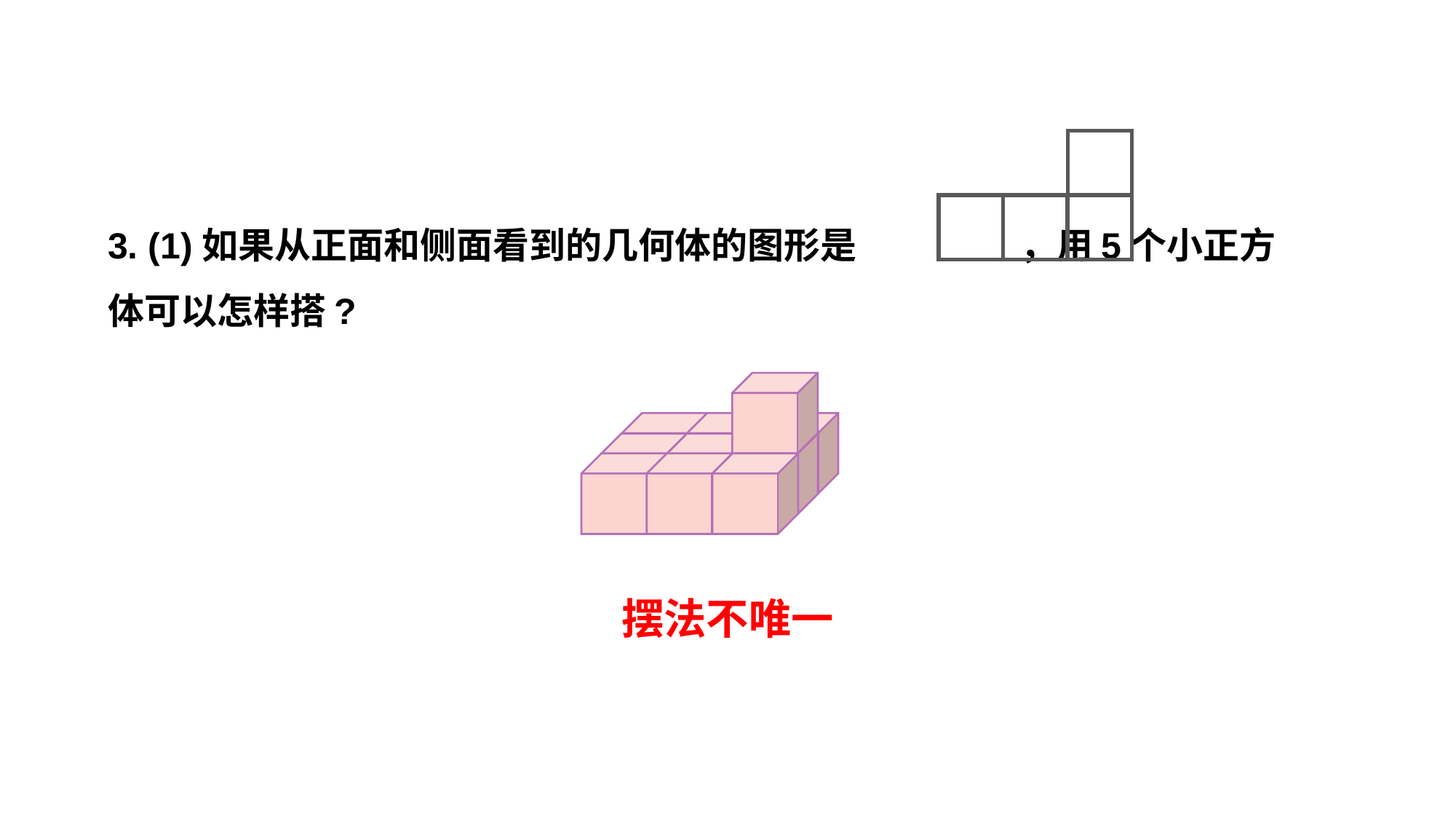

巩固练习

3. (1)如果从正面和侧面看到的几何体的图形是                    ，用5个小正方体可以怎样搭?

摆法不唯一